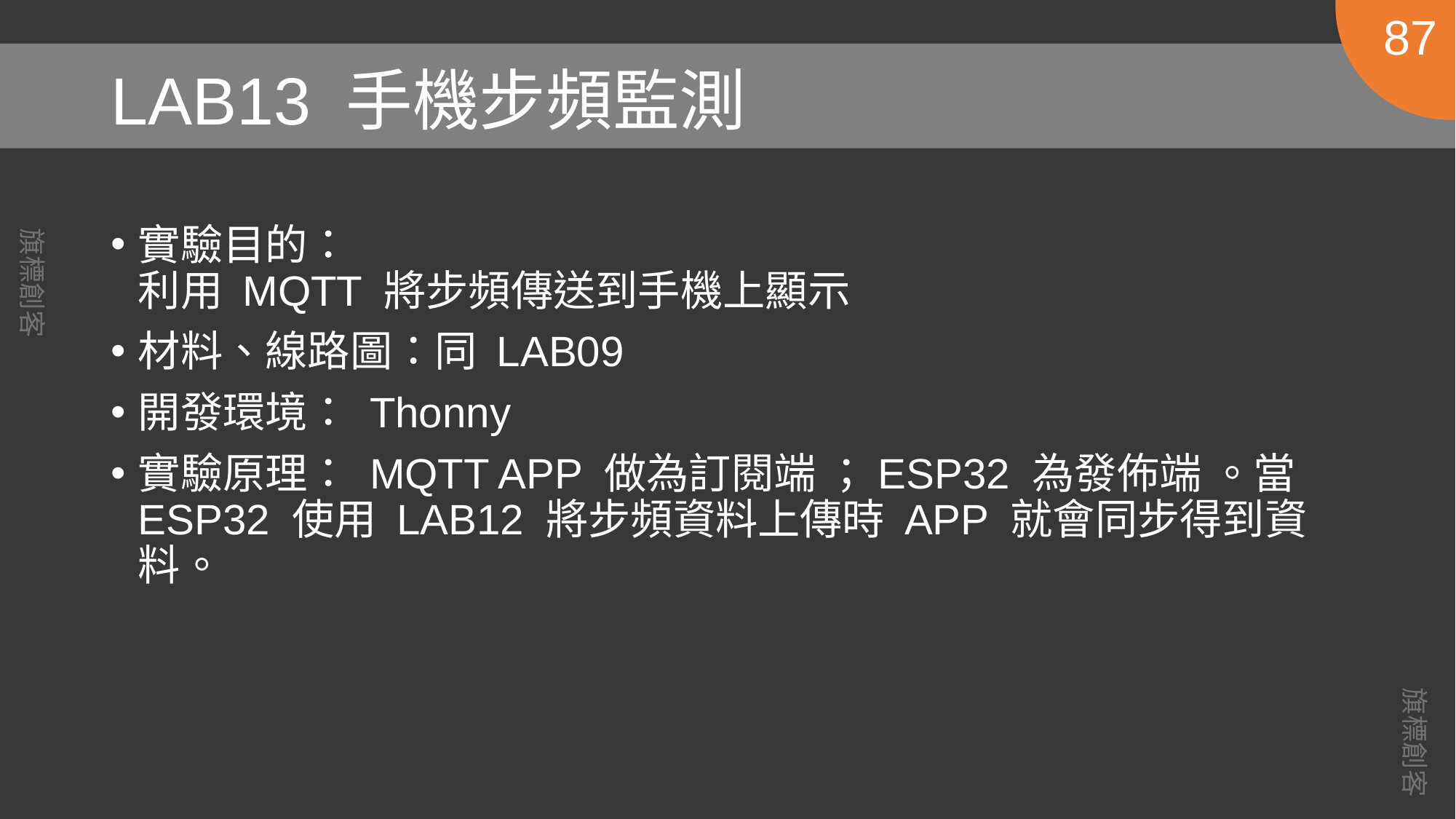

87
# LAB13 手機步頻監測
實驗目的：
利用 MQTT 將步頻傳送到手機上顯示
材料、線路圖：同 LAB09
開發環境： Thonny
實驗原理： MQTT APP 做為訂閱端 ；ESP32 為發佈端 。當 ESP32 使用 LAB12 將步頻資料上傳時 APP 就會同步得到資料。